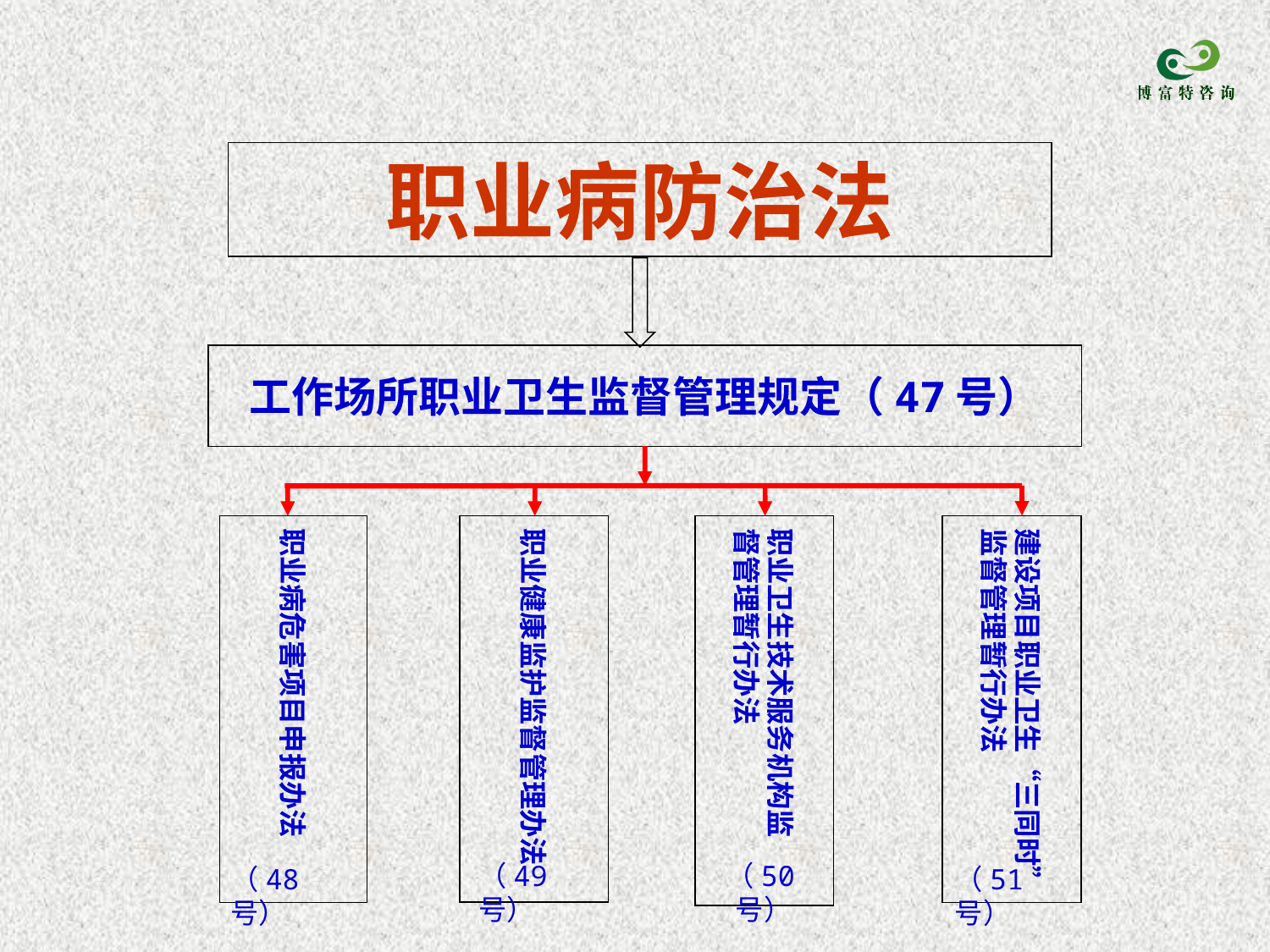

职业病防治法

工作场所职业卫生监督管理规定（47号）

职业病危害项目申报办法
职业健康监护监督管理办法
职业卫生技术服务机构监
督管理暂行办法
建设项目职业卫生“三同时”
监督管理暂行办法
（49号）
（50号）
（48号）
（51号）